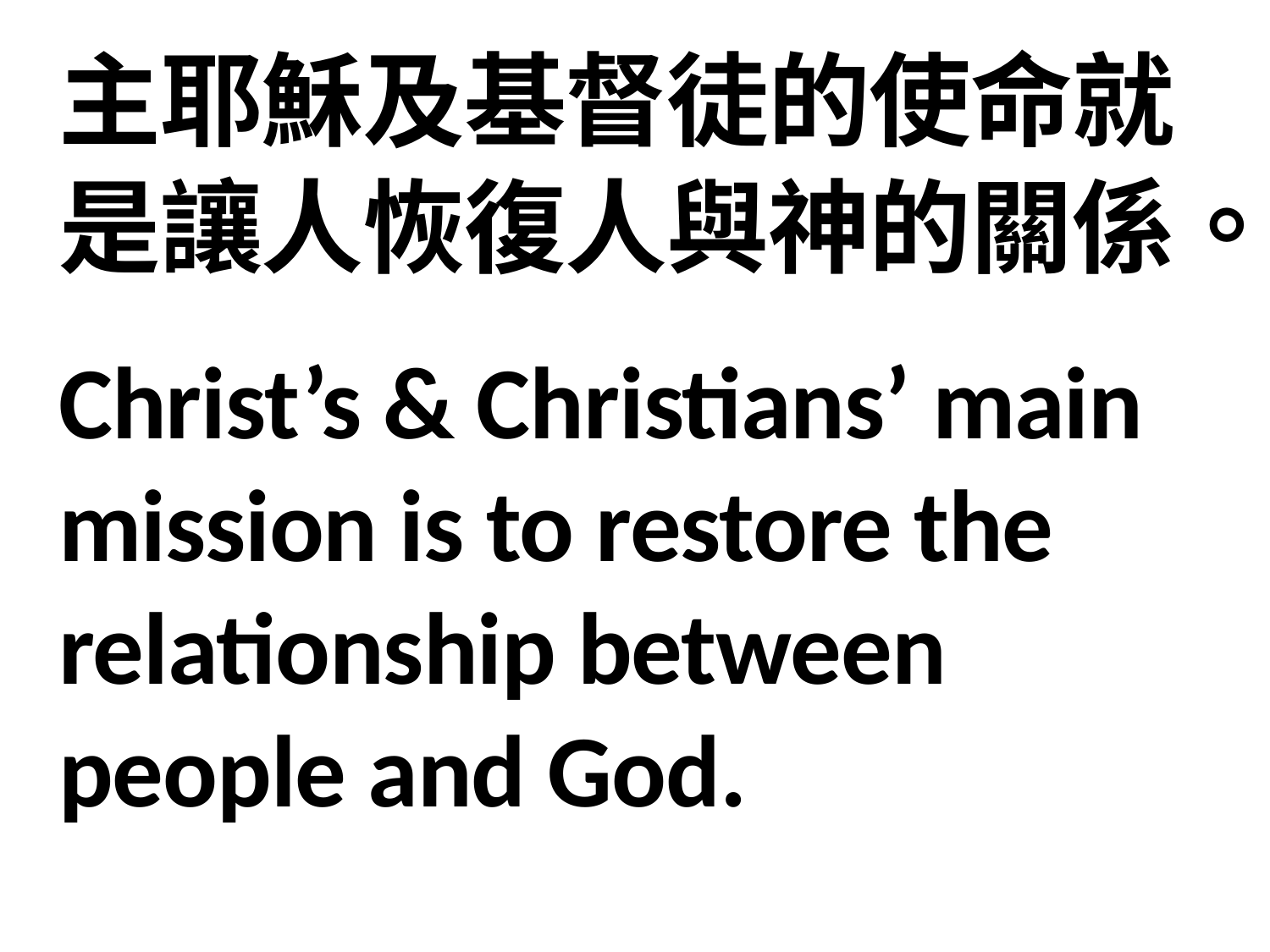

主耶穌及基督徒的使命就是讓人恢復人與神的關係。

Christ’s & Christians’ main mission is to restore the relationship between people and God.